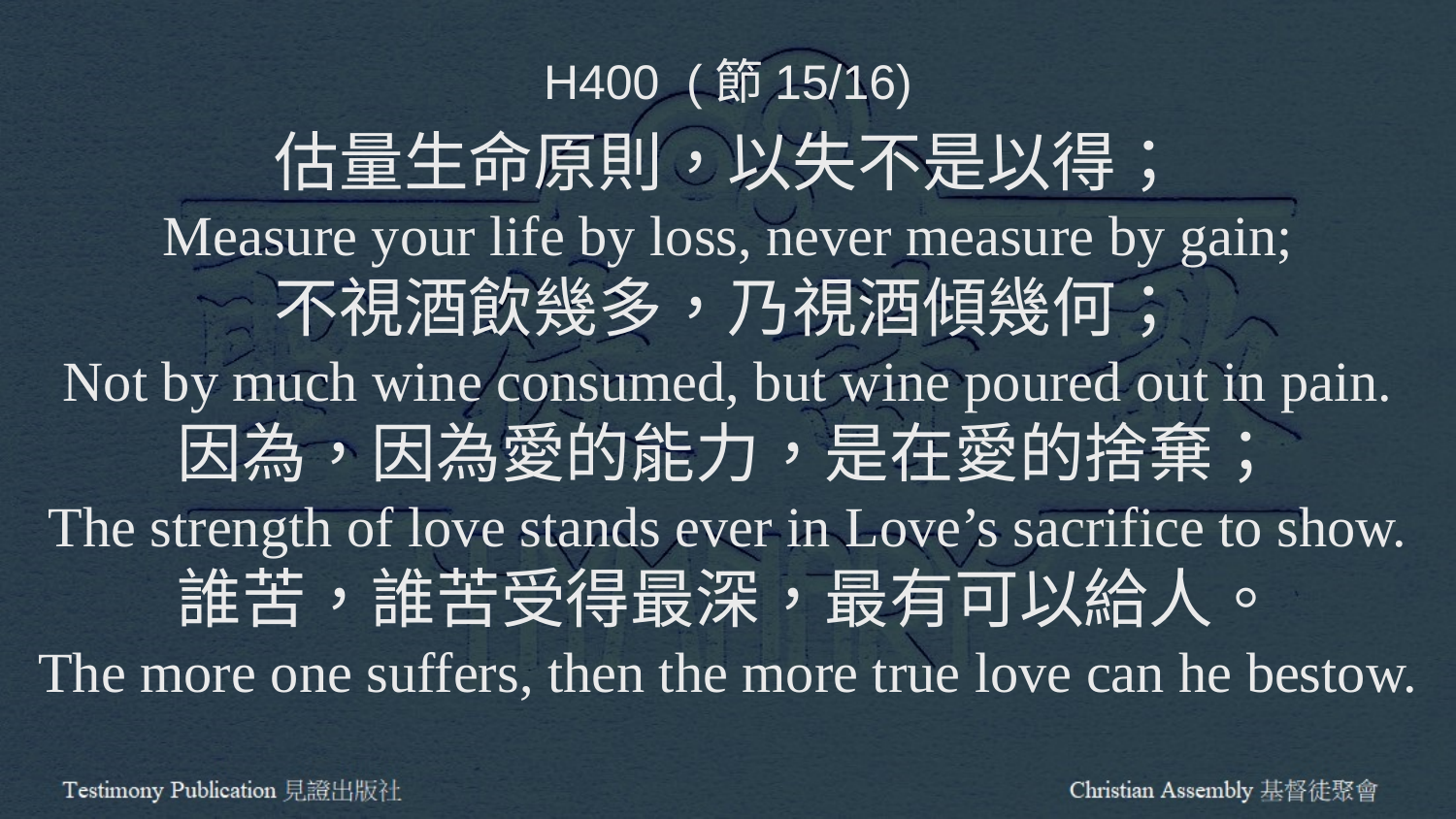

H400  (節15/16)
估量生命原則，以失不是以得；
Measure your life by loss, never measure by gain;
不視酒飲幾多，乃視酒傾幾何；
Not by much wine consumed, but wine poured out in pain.
因為，因為愛的能力，是在愛的捨棄；
The strength of love stands ever in Love’s sacrifice to show.
誰苦，誰苦受得最深，最有可以給人。
The more one suffers, then the more true love can he bestow.